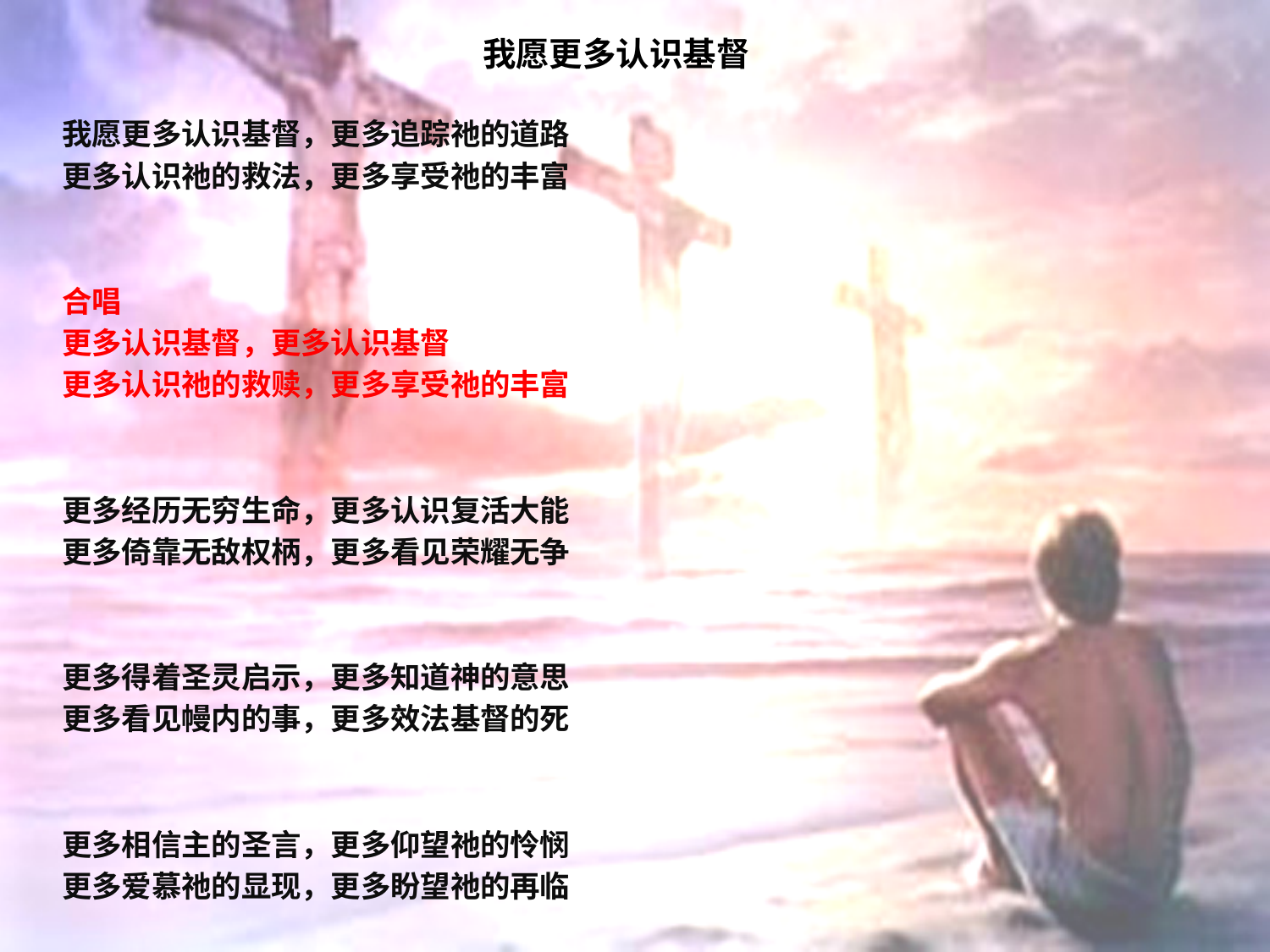

# 我愿更多认识基督
我愿更多认识基督，更多追踪祂的道路
更多认识祂的救法，更多享受祂的丰富

合唱
更多认识基督，更多认识基督
更多认识祂的救赎，更多享受祂的丰富

更多经历无穷生命，更多认识复活大能
更多倚靠无敌权柄，更多看见荣耀无争

更多得着圣灵启示，更多知道神的意思
更多看见幔内的事，更多效法基督的死

更多相信主的圣言，更多仰望祂的怜悯
更多爱慕祂的显现，更多盼望祂的再临